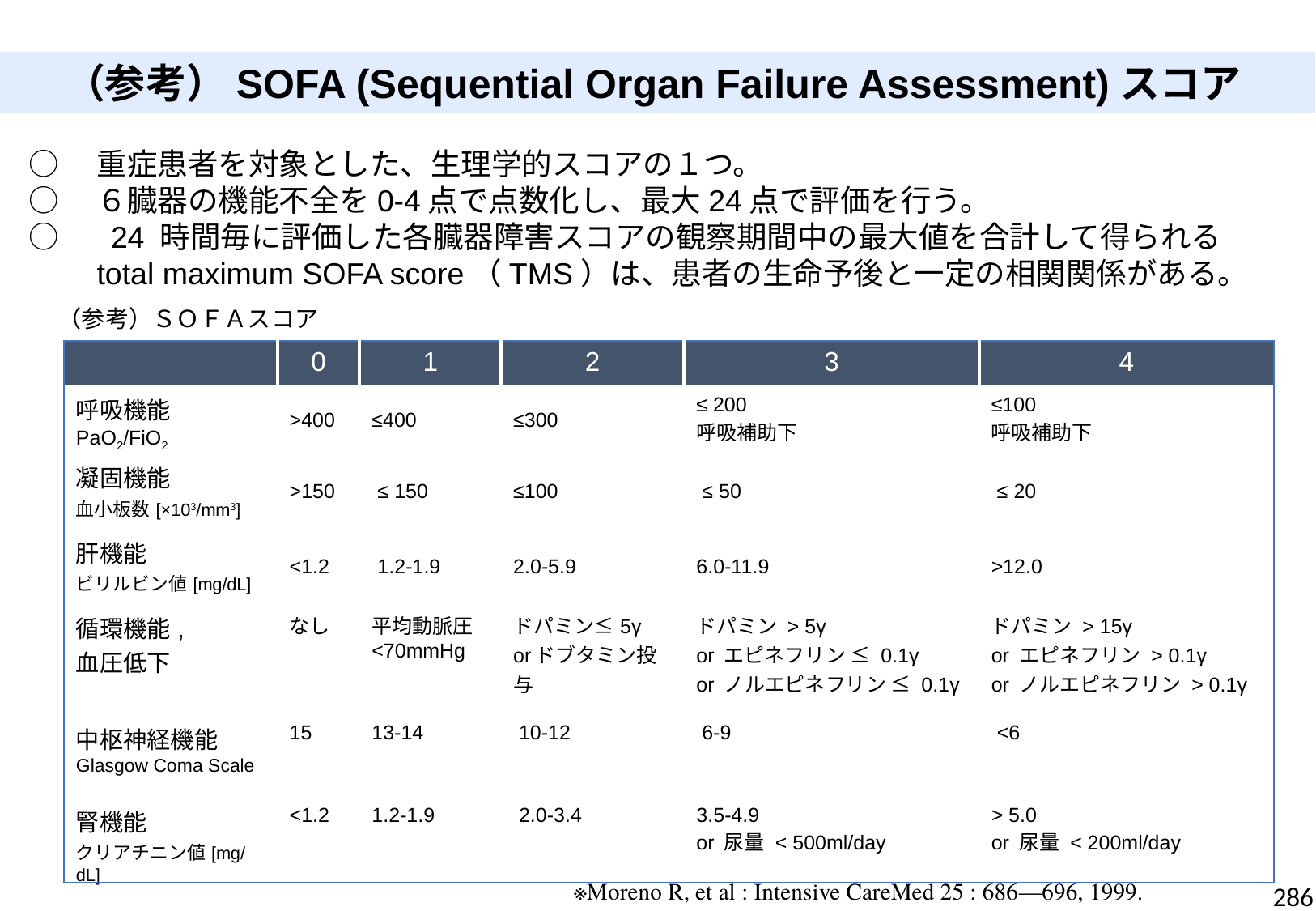

（参考）SOFA (Sequential Organ Failure Assessment)スコア
○　重症患者を対象とした、生理学的スコアの１つ。
○　６臓器の機能不全を0-4点で点数化し、最大24点で評価を行う。
○ 　24 時間毎に評価した各臓器障害スコアの観察期間中の最大値を合計して得られる
　　total maximum SOFA score（TMS）は、患者の生命予後と一定の相関関係がある。
（参考）ＳＯＦＡスコア
|  | 0 | 1 | 2 | 3 | 4 |
| --- | --- | --- | --- | --- | --- |
| 呼吸機能 PaO2/FiO2 | >400 | ≤400 | ≤300 | ≤ 200 呼吸補助下 | ≤100 呼吸補助下 |
| 凝固機能 血小板数[×103/mm3] | >150 | ≤ 150 | ≤100 | ≤ 50 | ≤ 20 |
| 肝機能 ビリルビン値[mg/dL] | <1.2 | 1.2-1.9 | 2.0-5.9 | 6.0-11.9 | >12.0 |
| 循環機能, 血圧低下 | なし | 平均動脈圧 <70mmHg | ドパミン≤5γ orドブタミン投与 | ドパミン > 5γ or エピネフリン ≤ 0.1γ or ノルエピネフリン ≤ 0.1γ | ドパミン > 15γ or エピネフリン > 0.1γ or ノルエピネフリン > 0.1γ |
| 中枢神経機能 Glasgow Coma Scale | 15 | 13-14 | 10-12 | 6-9 | <6 |
| 腎機能 クリアチニン値[mg/dL] | <1.2 | 1.2-1.9 | 2.0-3.4 | 3.5-4.9 or 尿量 < 500ml/day | > 5.0 or 尿量 < 200ml/day |
※Moreno R, et al : Intensive CareMed 25 : 686―696, 1999.
286